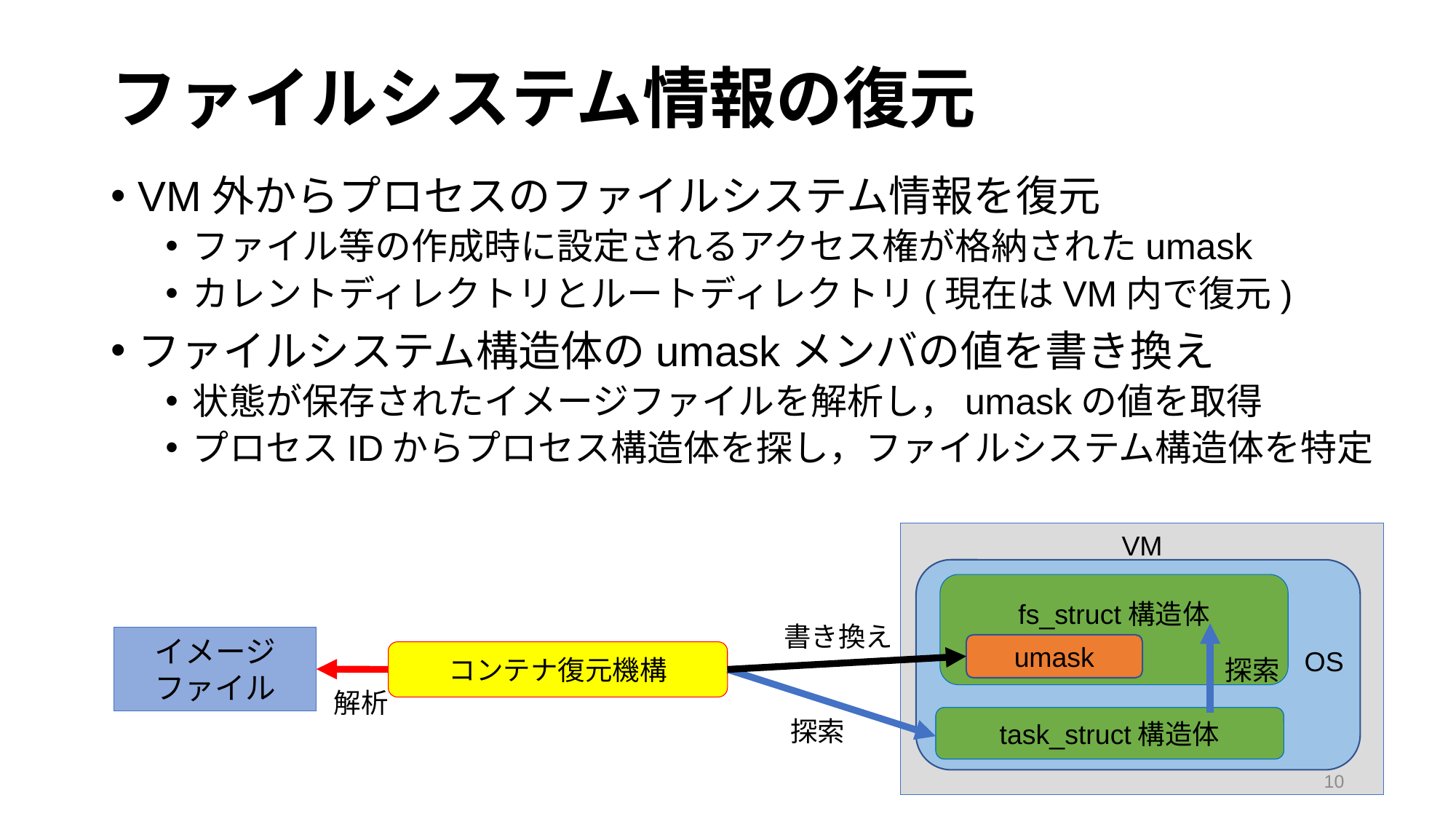

# ファイルシステム情報の復元
VM外からプロセスのファイルシステム情報を復元
ファイル等の作成時に設定されるアクセス権が格納されたumask
カレントディレクトリとルートディレクトリ(現在はVM内で復元)
ファイルシステム構造体のumaskメンバの値を書き換え
状態が保存されたイメージファイルを解析し，umaskの値を取得
プロセスIDからプロセス構造体を探し，ファイルシステム構造体を特定

VM

fs_struct構造体

書き換え
イメージファイル
umask
OS
コンテナ復元機構
探索
解析
task_struct構造体
ファイルシステム構造体
探索
10